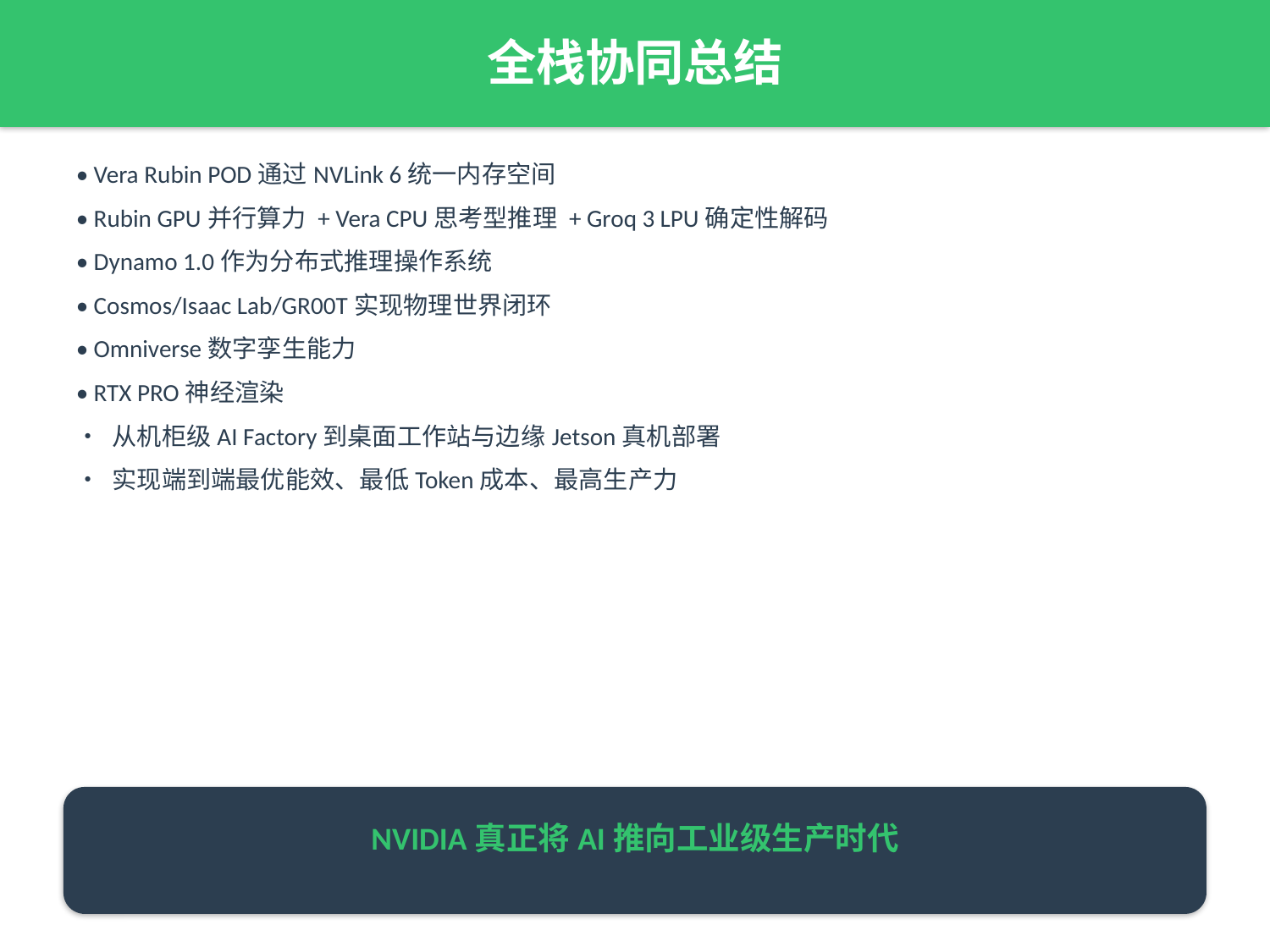

全栈协同总结
• Vera Rubin POD通过NVLink 6统一内存空间
• Rubin GPU并行算力 + Vera CPU思考型推理 + Groq 3 LPU确定性解码
• Dynamo 1.0作为分布式推理操作系统
• Cosmos/Isaac Lab/GR00T实现物理世界闭环
• Omniverse数字孪生能力
• RTX PRO神经渲染
• 从机柜级AI Factory到桌面工作站与边缘Jetson真机部署
• 实现端到端最优能效、最低Token成本、最高生产力

NVIDIA真正将AI推向工业级生产时代